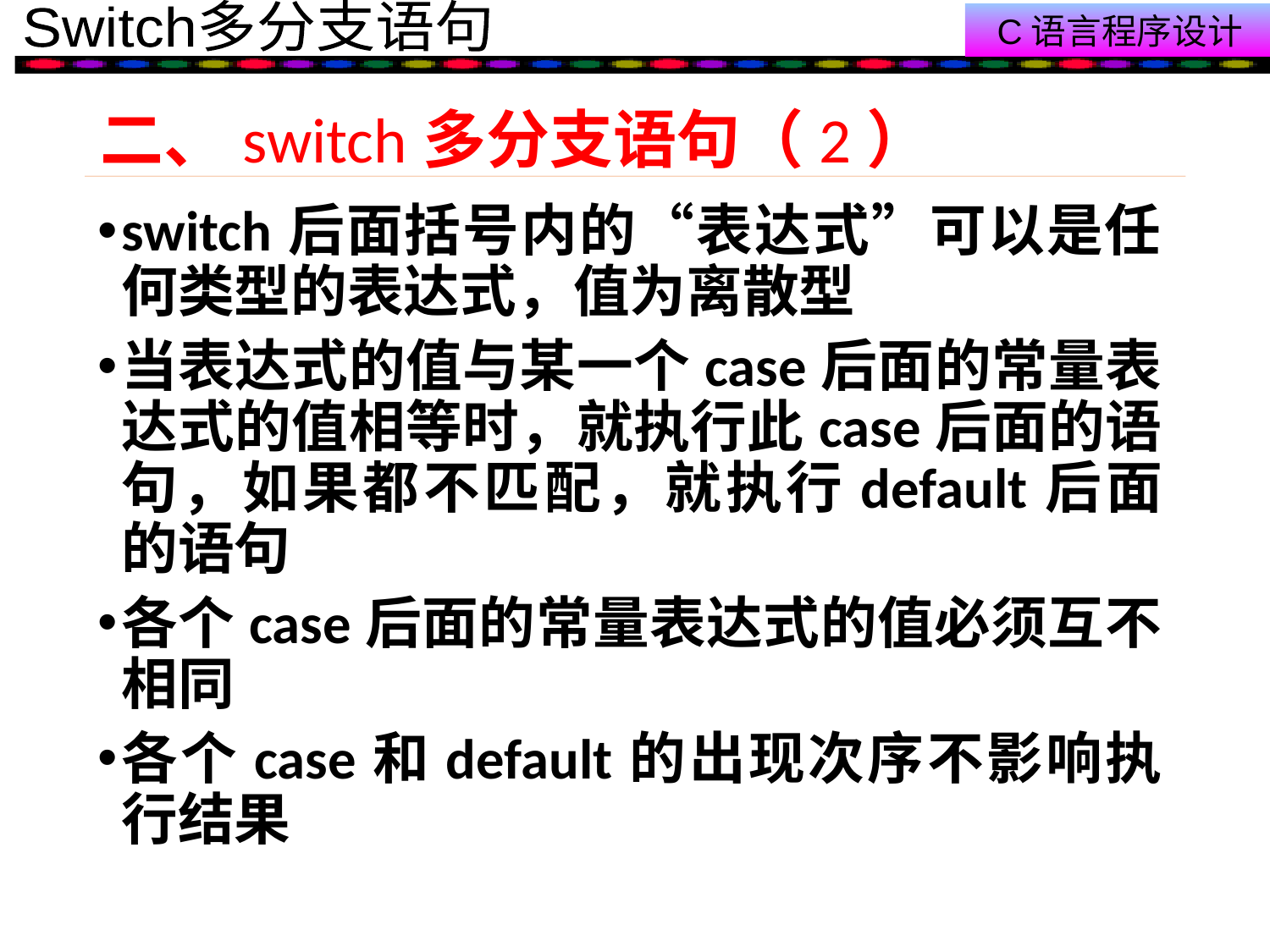

# 二、switch多分支语句（2）
switch后面括号内的“表达式”可以是任何类型的表达式，值为离散型
当表达式的值与某一个case后面的常量表达式的值相等时，就执行此case后面的语句，如果都不匹配，就执行default后面的语句
各个case后面的常量表达式的值必须互不相同
各个case和default的出现次序不影响执行结果